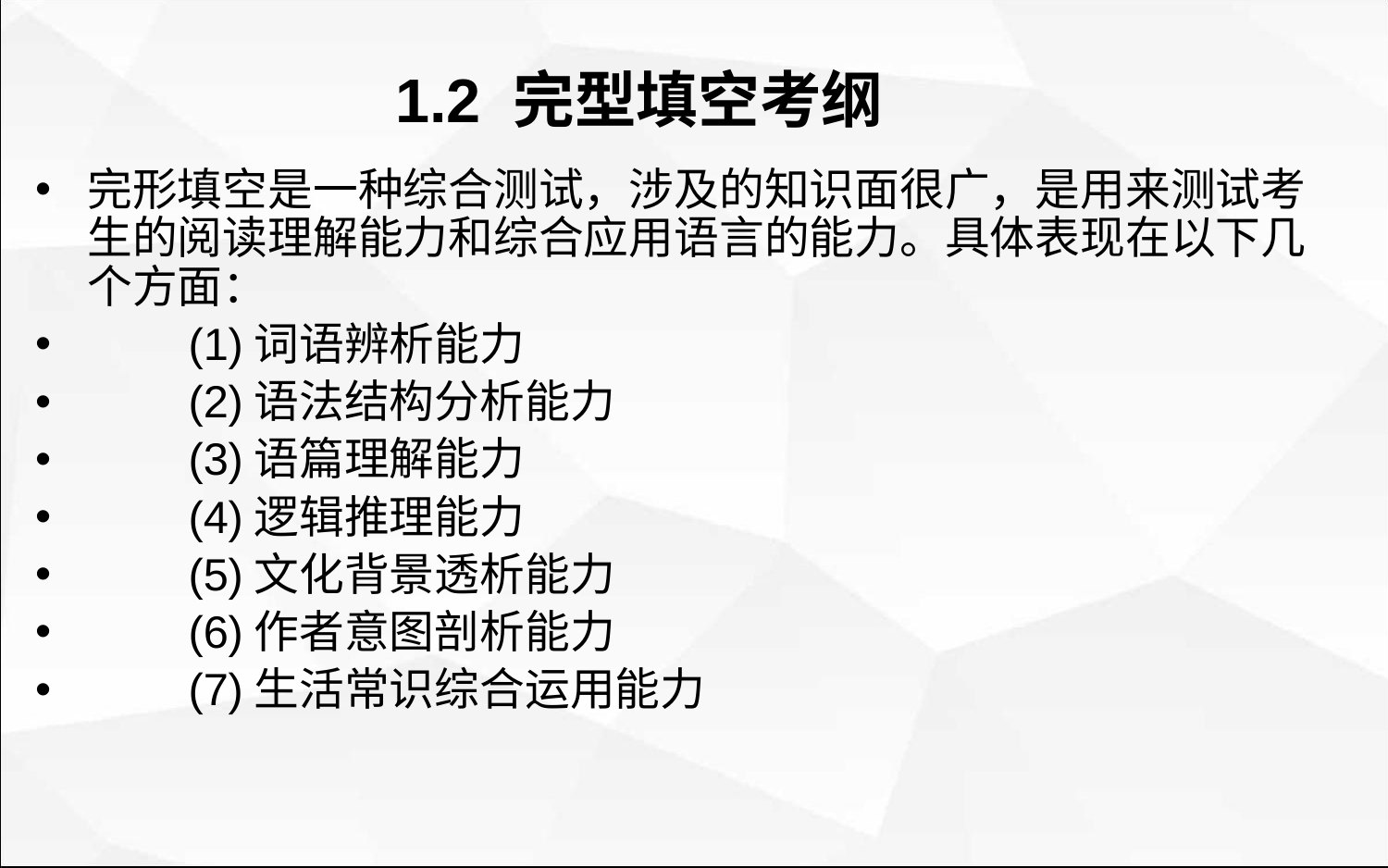

1.2 完型填空考纲
完形填空是一种综合测试，涉及的知识面很广，是用来测试考生的阅读理解能力和综合应用语言的能力。具体表现在以下几个方面：
　　(1)词语辨析能力
　　(2)语法结构分析能力
　　(3)语篇理解能力
　　(4)逻辑推理能力
　　(5)文化背景透析能力
　　(6)作者意图剖析能力
　　(7)生活常识综合运用能力